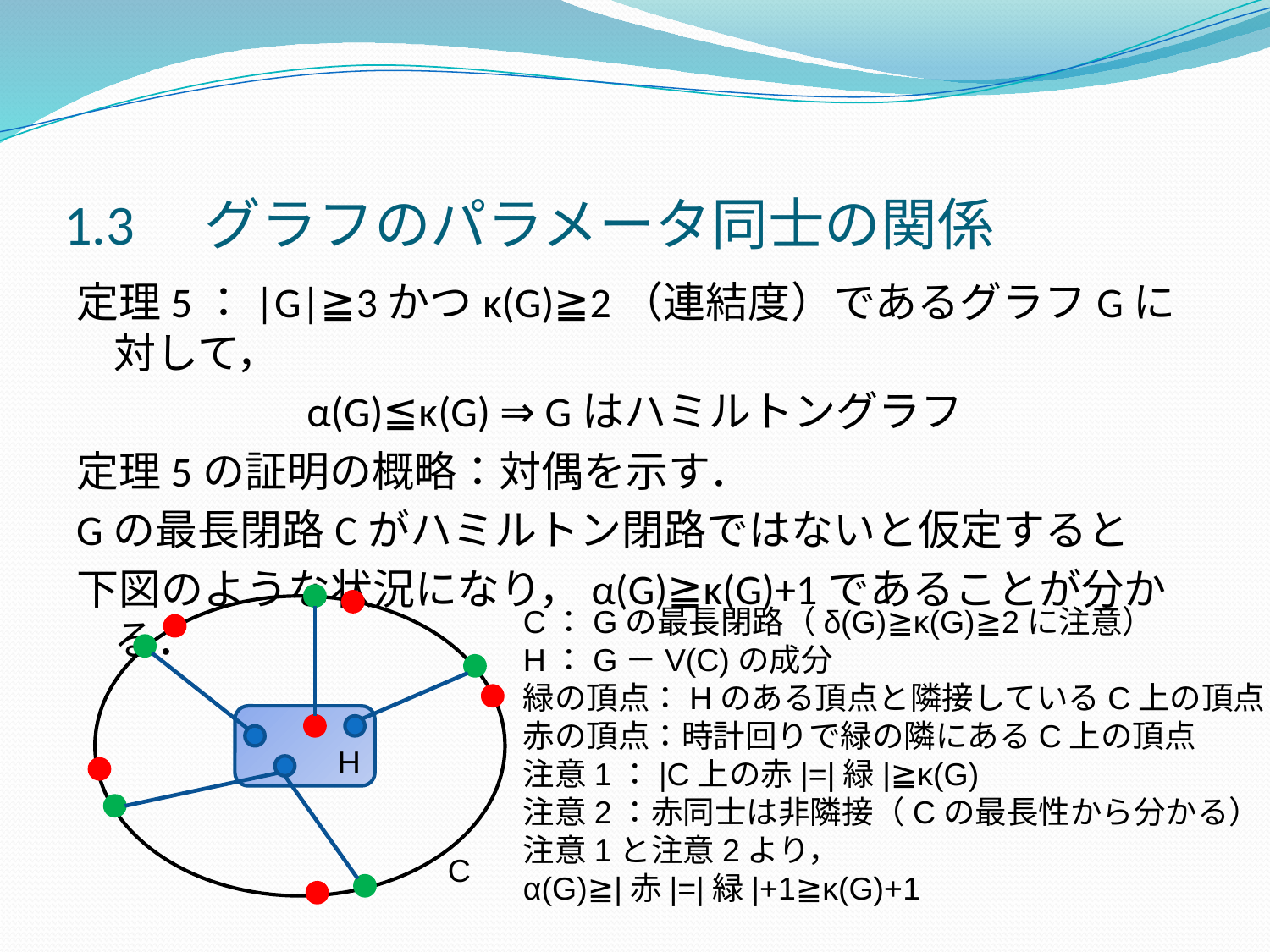

# 1.3　グラフのパラメータ同士の関係
定理5：|G|≧3かつκ(G)≧2（連結度）であるグラフGに対して，
α(G)≦κ(G) ⇒ Gはハミルトングラフ
定理5の証明の概略：対偶を示す．
Gの最長閉路Cがハミルトン閉路ではないと仮定すると
下図のような状況になり，α(G)≧κ(G)+1であることが分かる．

□

C：Gの最長閉路（δ(G)≧κ(G)≧2に注意）
H：G－V(C)の成分
緑の頂点：Hのある頂点と隣接しているC上の頂点
赤の頂点：時計回りで緑の隣にあるC上の頂点
注意1：|C上の赤|=|緑|≧κ(G)
注意2：赤同士は非隣接（Cの最長性から分かる）
注意1と注意2より，
α(G)≧|赤|=|緑|+1≧κ(G)+1

H

C